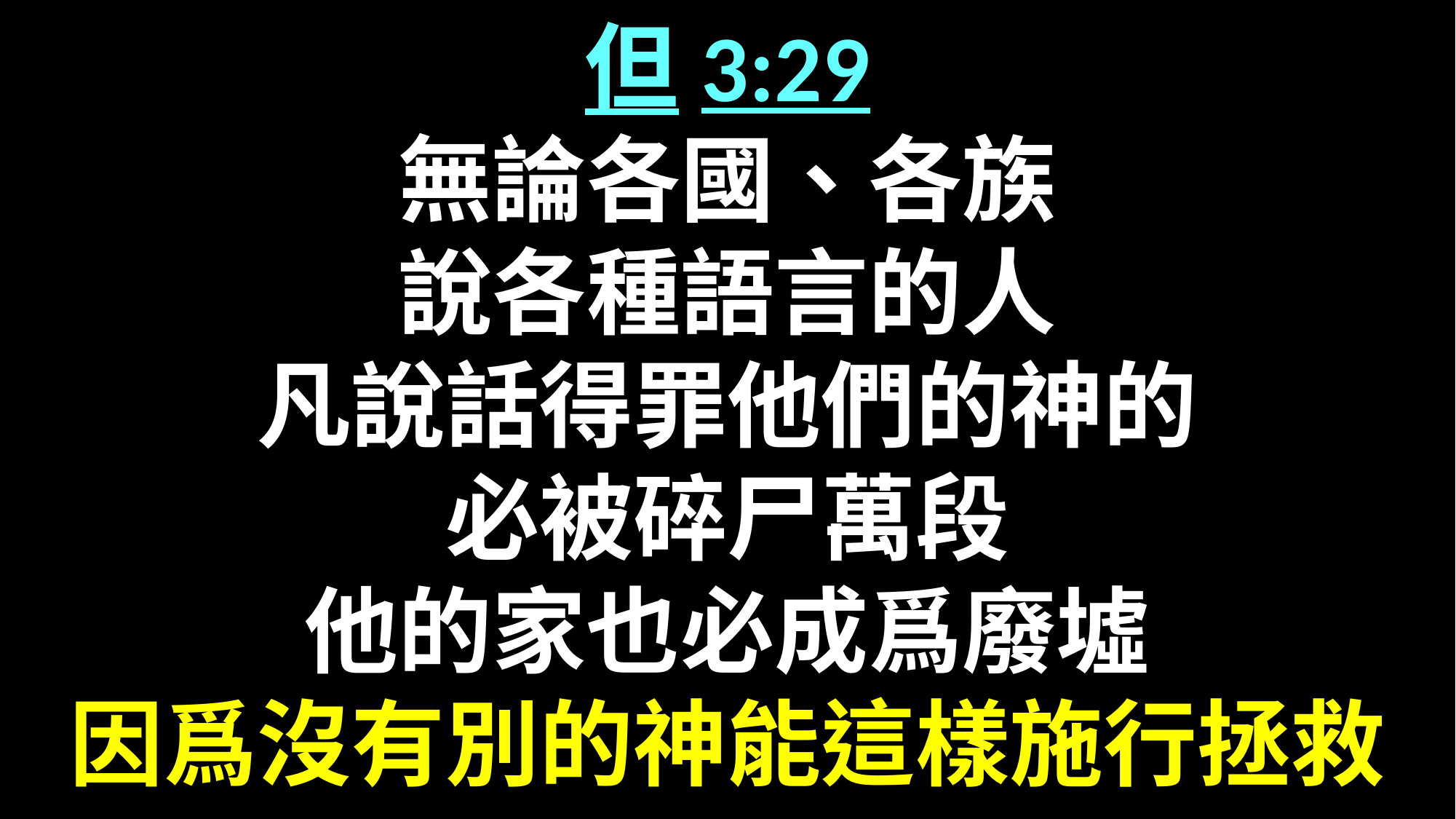

但3:29
無論各國、各族
說各種語言的人
凡說話得罪他們的神的
必被碎尸萬段
他的家也必成爲廢墟
因爲沒有別的神能這樣施行拯救